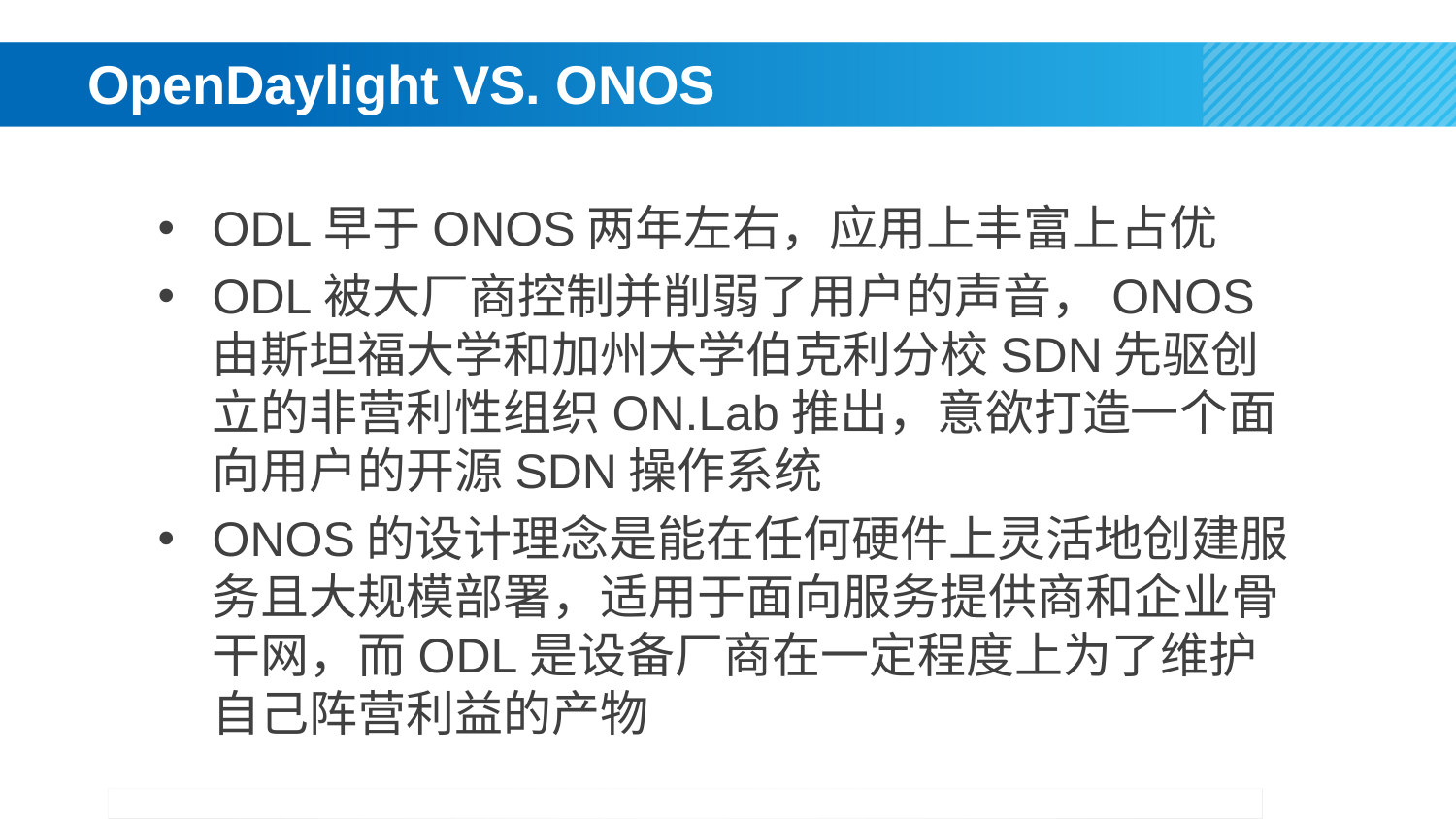

# OpenDaylight VS. ONOS
ODL早于ONOS两年左右，应用上丰富上占优
ODL被大厂商控制并削弱了用户的声音，ONOS由斯坦福大学和加州大学伯克利分校SDN先驱创立的非营利性组织ON.Lab推出，意欲打造一个面向用户的开源SDN操作系统
ONOS的设计理念是能在任何硬件上灵活地创建服务且大规模部署，适用于面向服务提供商和企业骨干网，而ODL是设备厂商在一定程度上为了维护自己阵营利益的产物